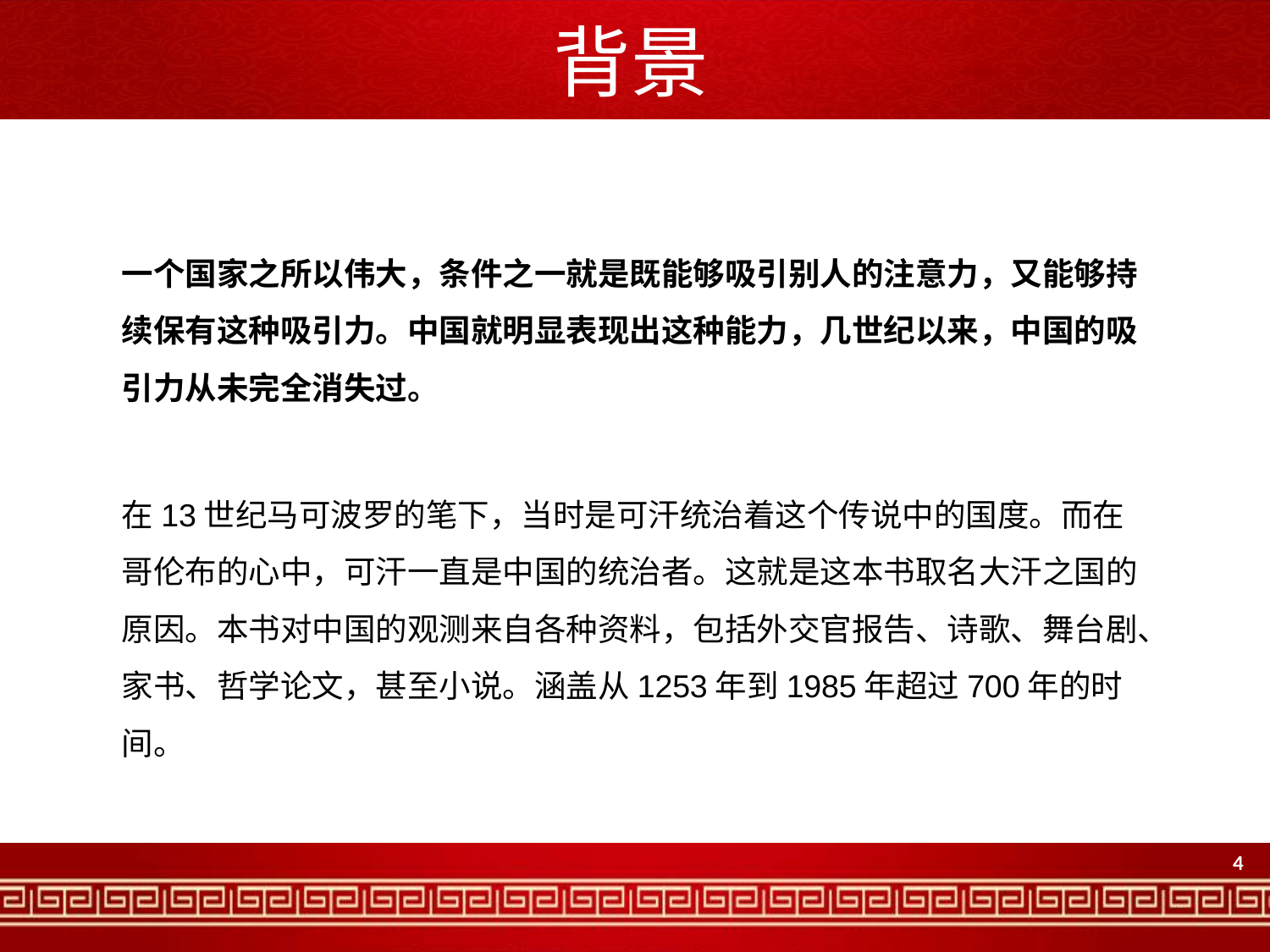

# 背景
一个国家之所以伟大，条件之一就是既能够吸引别人的注意力，又能够持续保有这种吸引力。中国就明显表现出这种能力，几世纪以来，中国的吸引力从未完全消失过。

在13世纪马可波罗的笔下，当时是可汗统治着这个传说中的国度。而在哥伦布的心中，可汗一直是中国的统治者。这就是这本书取名大汗之国的原因。本书对中国的观测来自各种资料，包括外交官报告、诗歌、舞台剧、家书、哲学论文，甚至小说。涵盖从1253年到1985年超过700年的时间。